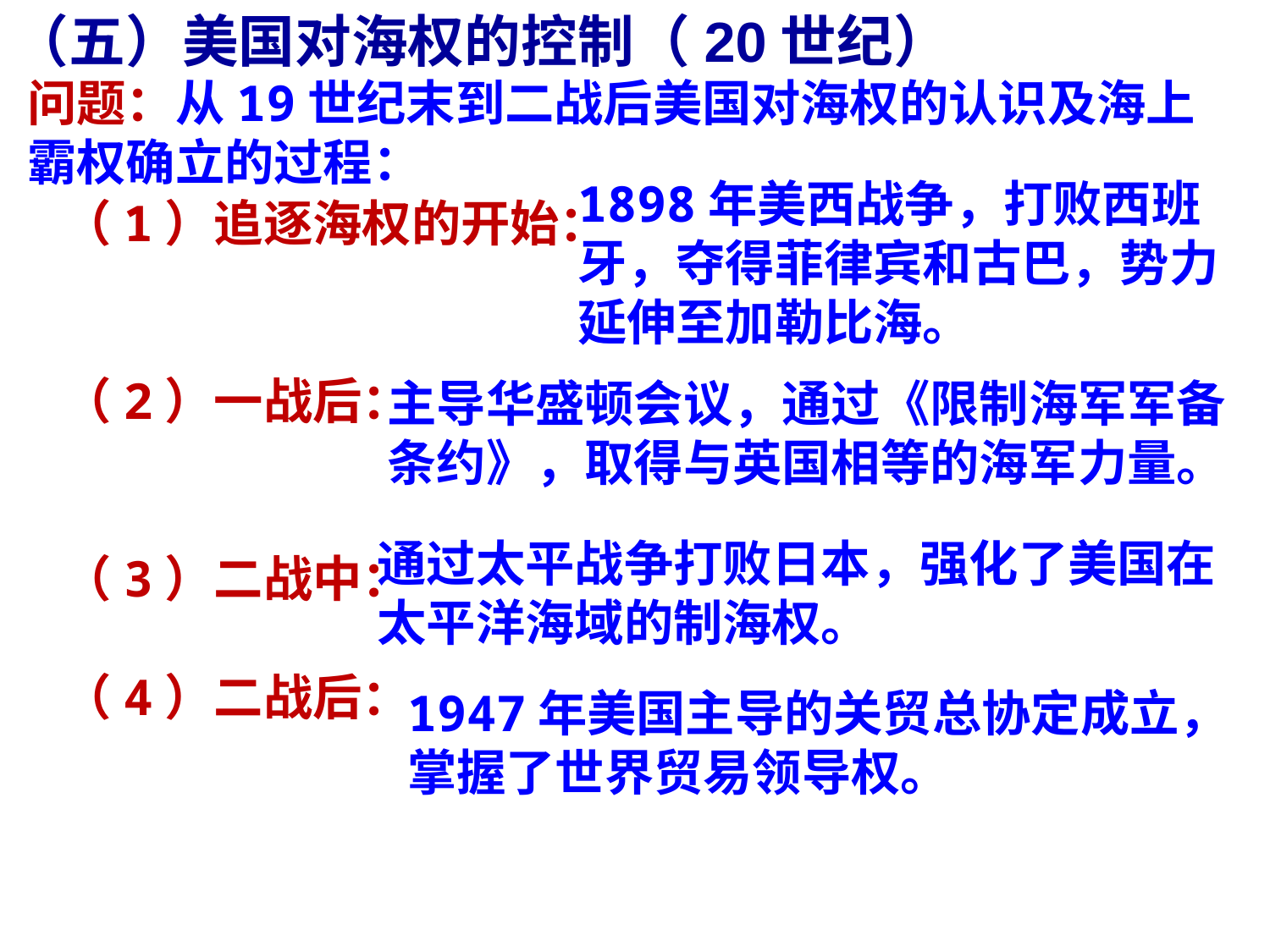

（五）美国对海权的控制（20世纪）
问题：从19世纪末到二战后美国对海权的认识及海上霸权确立的过程：
1898年美西战争，打败西班牙，夺得菲律宾和古巴，势力延伸至加勒比海。
（1）追逐海权的开始：

（2）一战后：

（3）二战中：

（4）二战后：

主导华盛顿会议，通过《限制海军军备条约》，取得与英国相等的海军力量。
通过太平战争打败日本，强化了美国在太平洋海域的制海权。
1947年美国主导的关贸总协定成立，掌握了世界贸易领导权。